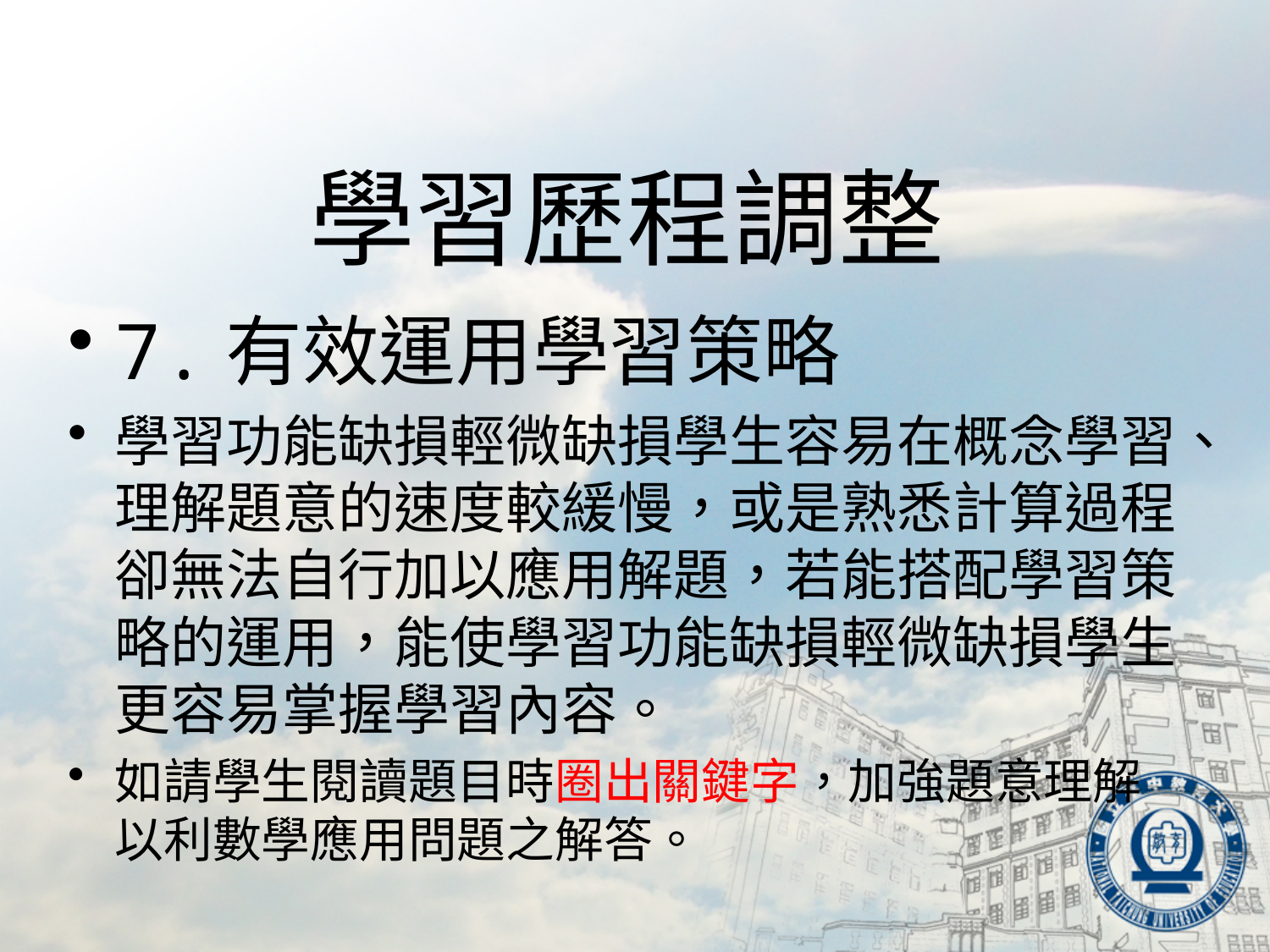

# 學習歷程調整
7.有效運用學習策略
學習功能缺損輕微缺損學生容易在概念學習、理解題意的速度較緩慢，或是熟悉計算過程卻無法自行加以應用解題，若能搭配學習策略的運用，能使學習功能缺損輕微缺損學生更容易掌握學習內容。
如請學生閱讀題目時圈出關鍵字，加強題意理解以利數學應用問題之解答。